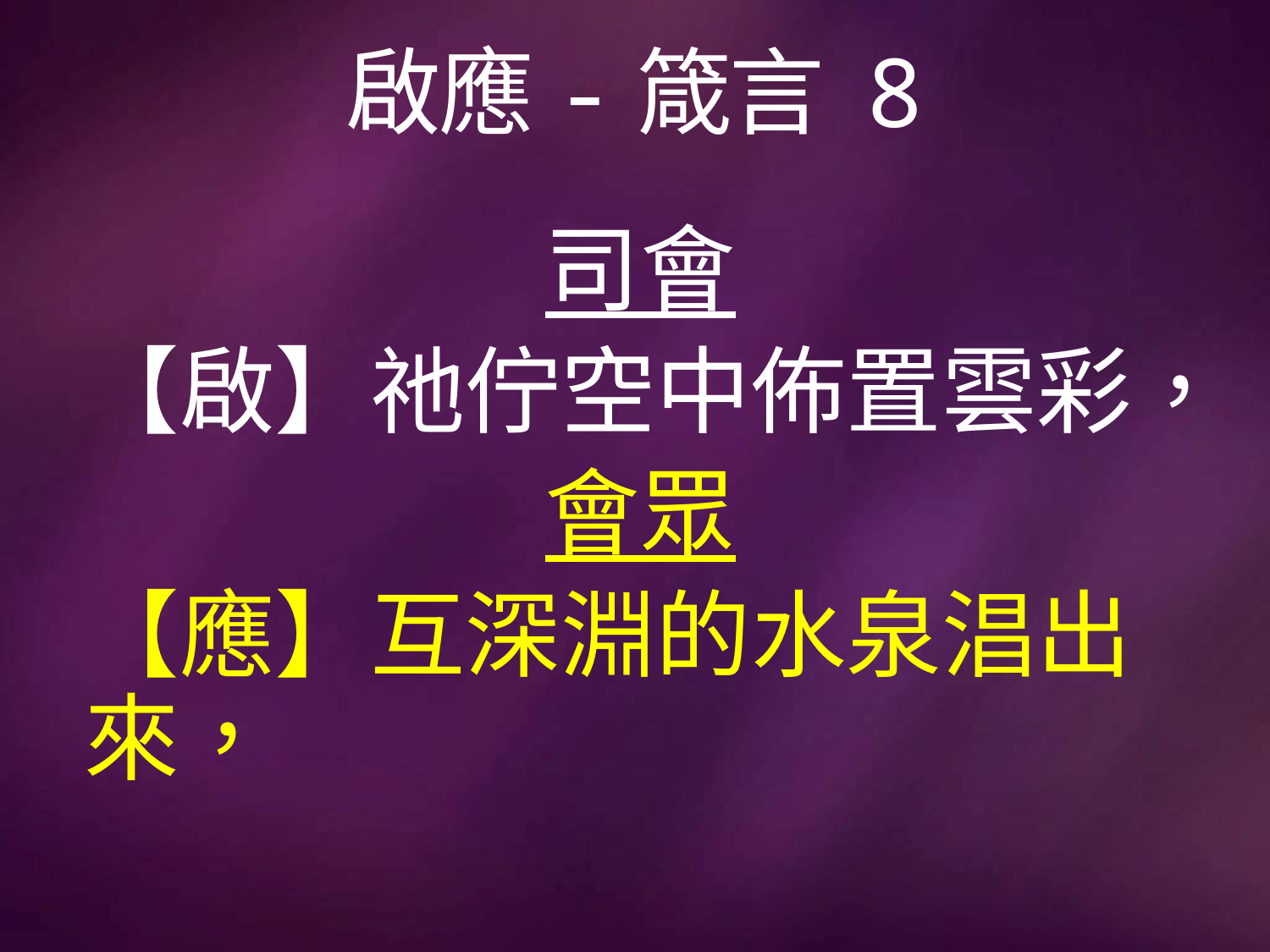

# 啟應-箴言 8
司會
【啟】祂佇空中佈置雲彩，
會眾
【應】互深淵的水泉淐出來，